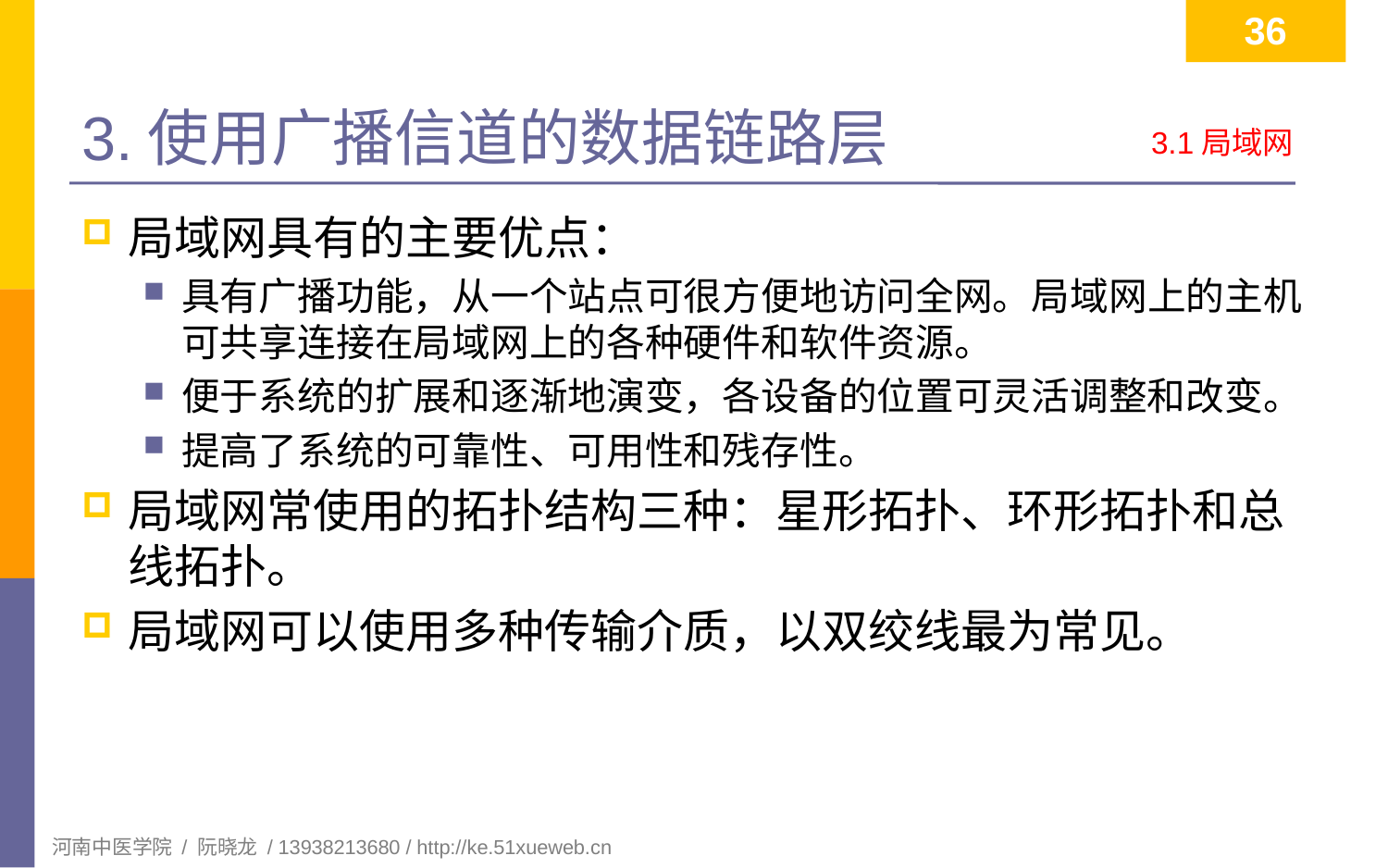

36
# 3.使用广播信道的数据链路层
3.1局域网
局域网具有的主要优点：
具有广播功能，从一个站点可很方便地访问全网。局域网上的主机可共享连接在局域网上的各种硬件和软件资源。
便于系统的扩展和逐渐地演变，各设备的位置可灵活调整和改变。
提高了系统的可靠性、可用性和残存性。
局域网常使用的拓扑结构三种：星形拓扑、环形拓扑和总线拓扑。
局域网可以使用多种传输介质，以双绞线最为常见。